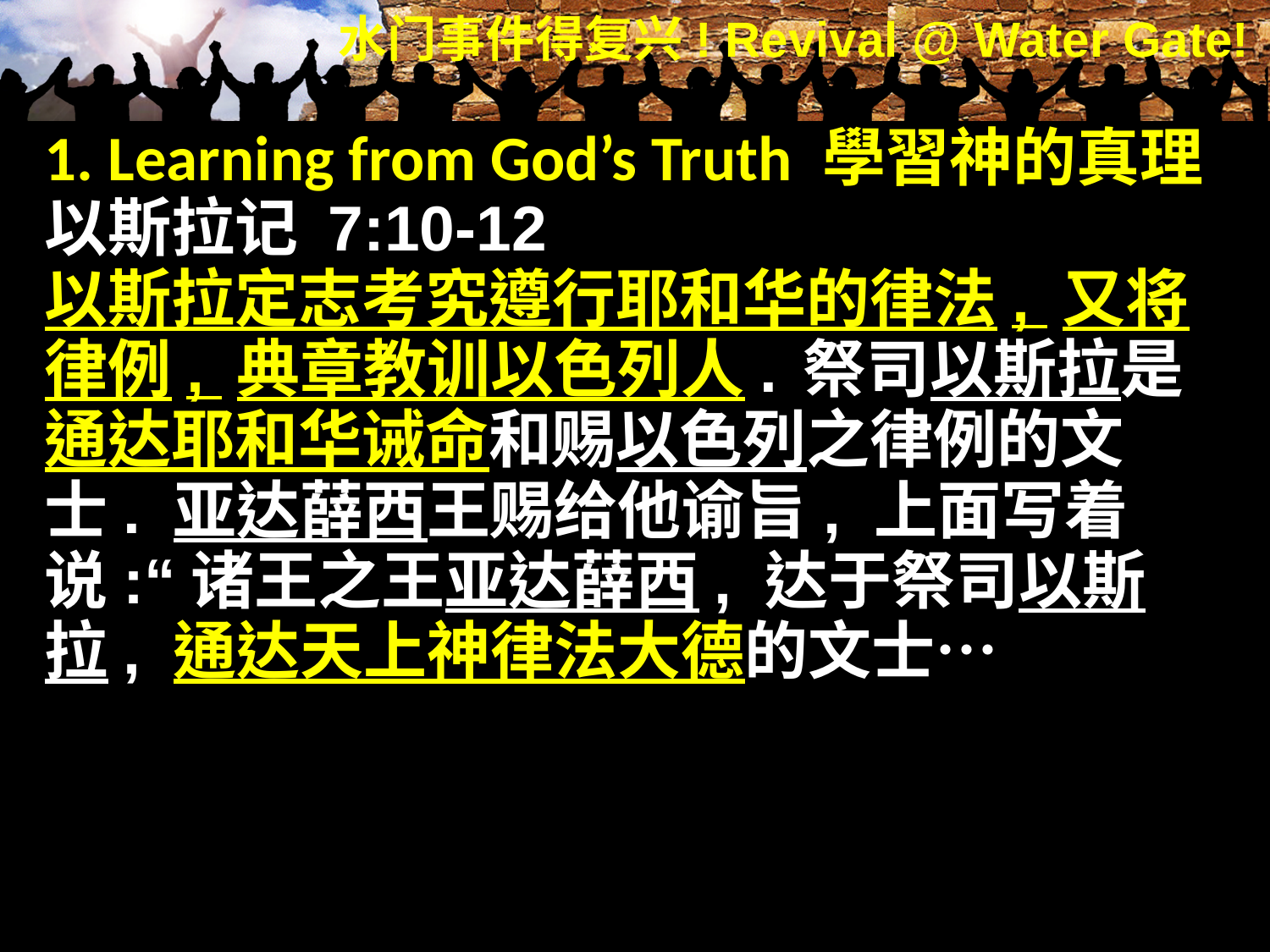

1. Learning from God’s Truth 學習神的真理
以斯拉记 7:10-12
以斯拉定志考究遵行耶和华的律法, 又将律例, 典章教训以色列人. 祭司以斯拉是通达耶和华诫命和赐以色列之律例的文士. 亚达薛西王赐给他谕旨, 上面写着说:“诸王之王亚达薛西, 达于祭司以斯拉, 通达天上神律法大德的文士…